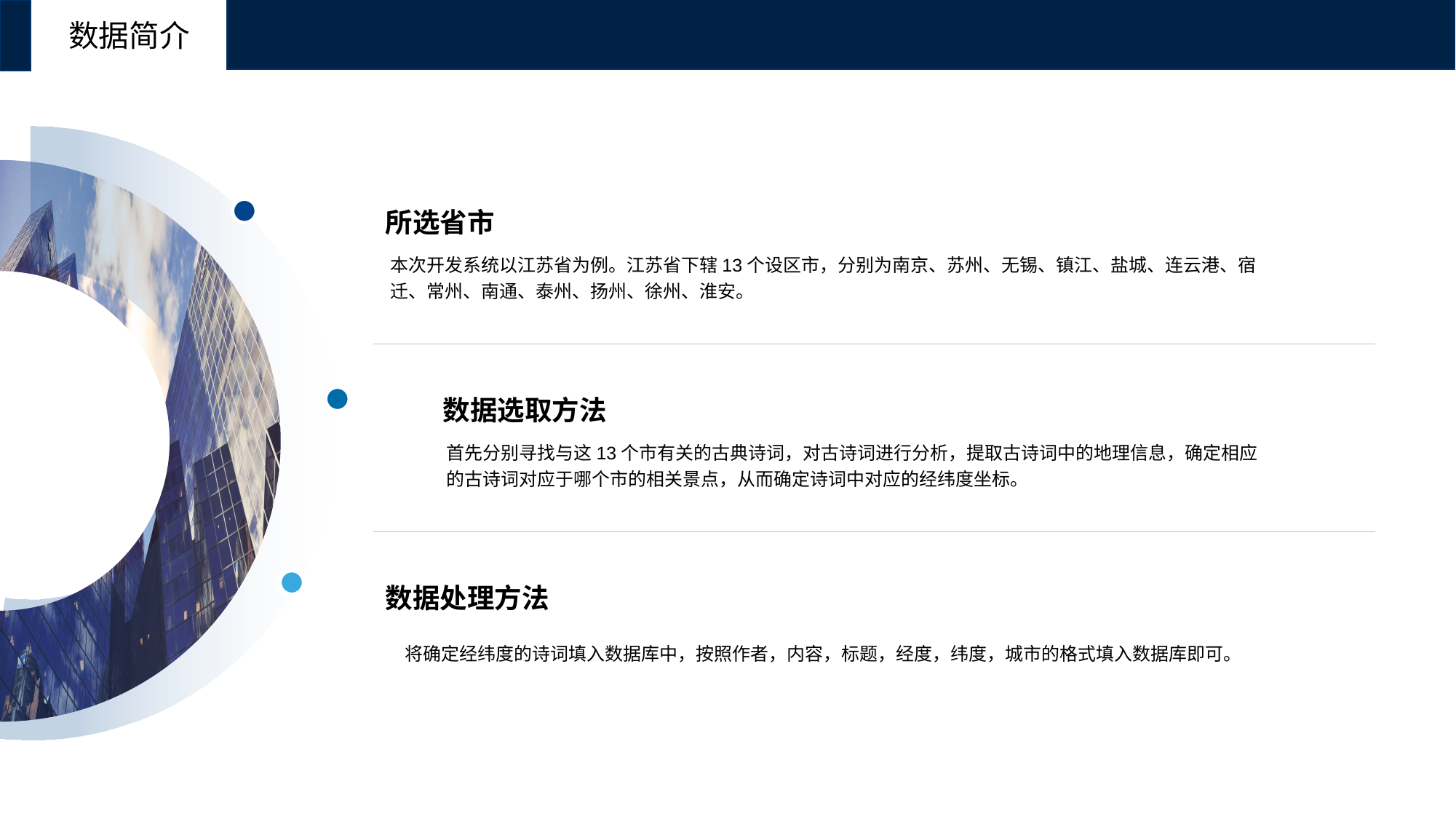

数据简介

所选省市
本次开发系统以江苏省为例。江苏省下辖13个设区市，分别为南京、苏州、无锡、镇江、盐城、连云港、宿迁、常州、南通、泰州、扬州、徐州、淮安。
数据选取方法
首先分别寻找与这13个市有关的古典诗词，对古诗词进行分析，提取古诗词中的地理信息，确定相应的古诗词对应于哪个市的相关景点，从而确定诗词中对应的经纬度坐标。
数据处理方法
将确定经纬度的诗词填入数据库中，按照作者，内容，标题，经度，纬度，城市的格式填入数据库即可。